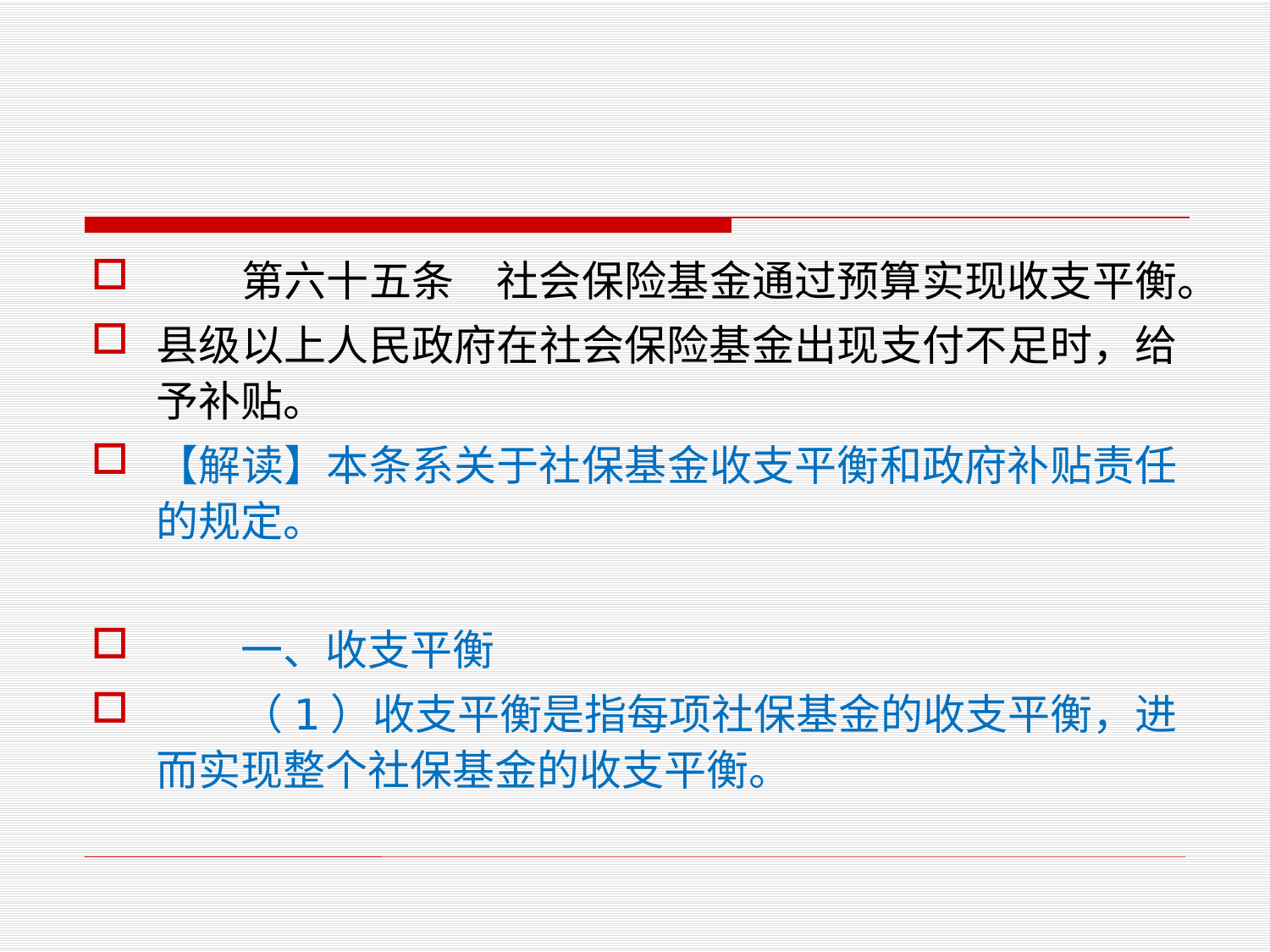

第六十五条　社会保险基金通过预算实现收支平衡。
县级以上人民政府在社会保险基金出现支付不足时，给予补贴。
【解读】本条系关于社保基金收支平衡和政府补贴责任的规定。

　　一、收支平衡
　　（1）收支平衡是指每项社保基金的收支平衡，进而实现整个社保基金的收支平衡。